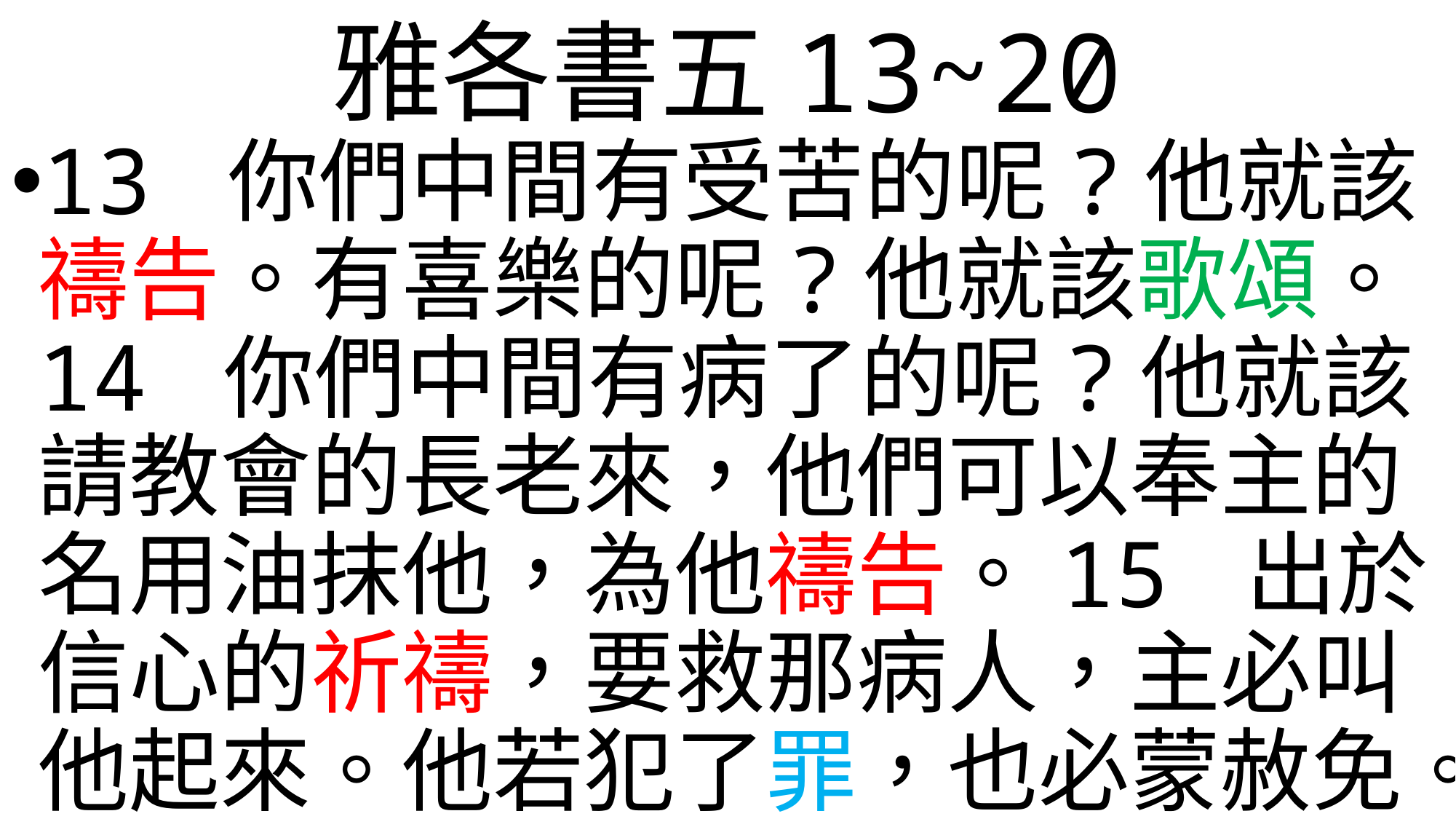

# 雅各書五13~20
13 你們中間有受苦的呢?他就該禱告。有喜樂的呢?他就該歌頌。14 你們中間有病了的呢?他就該請教會的長老來，他們可以奉主的名用油抹他，為他禱告。15 出於信心的祈禱，要救那病人，主必叫他起來。他若犯了罪，也必蒙赦免。